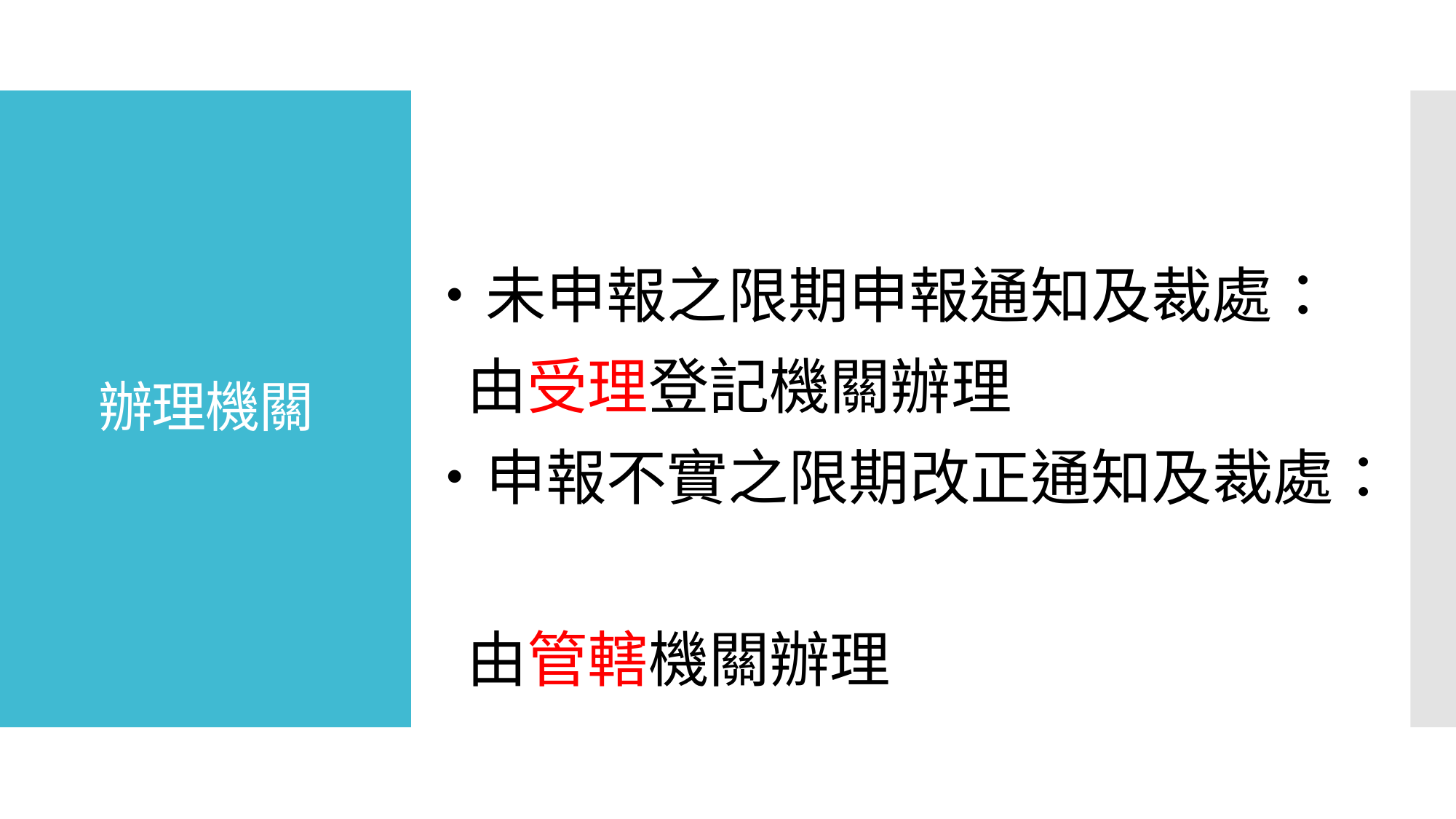

# 辦理機關
・未申報之限期申報通知及裁處：
  由受理登記機關辦理
・申報不實之限期改正通知及裁處：
  由管轄機關辦理